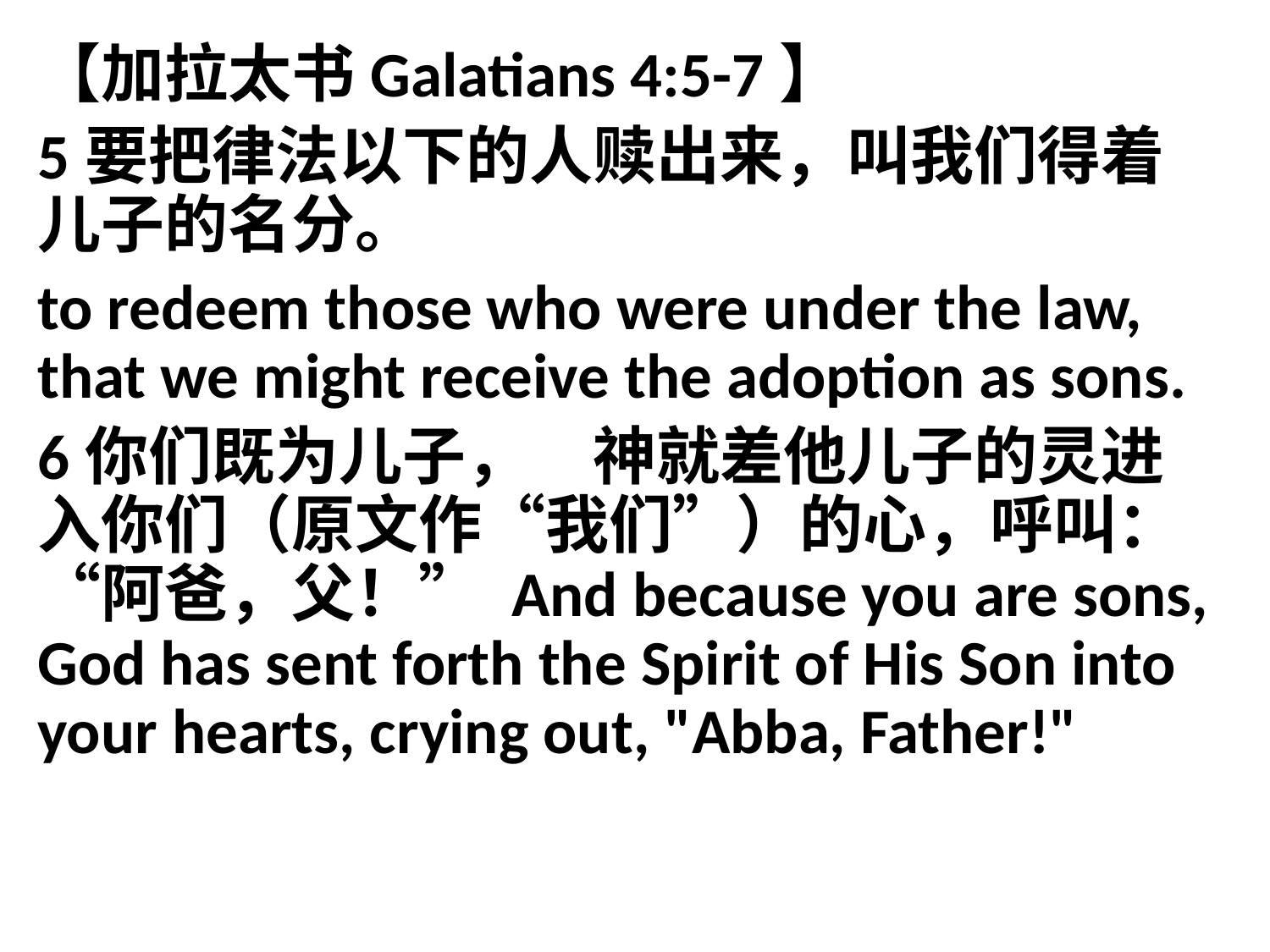

【加拉太书Galatians 4:5-7】
5要把律法以下的人赎出来，叫我们得着儿子的名分。
to redeem those who were under the law, that we might receive the adoption as sons.
6你们既为儿子，　神就差他儿子的灵进入你们（原文作“我们”）的心，呼叫：“阿爸，父！” And because you are sons, God has sent forth the Spirit of His Son into your hearts, crying out, "Abba, Father!"